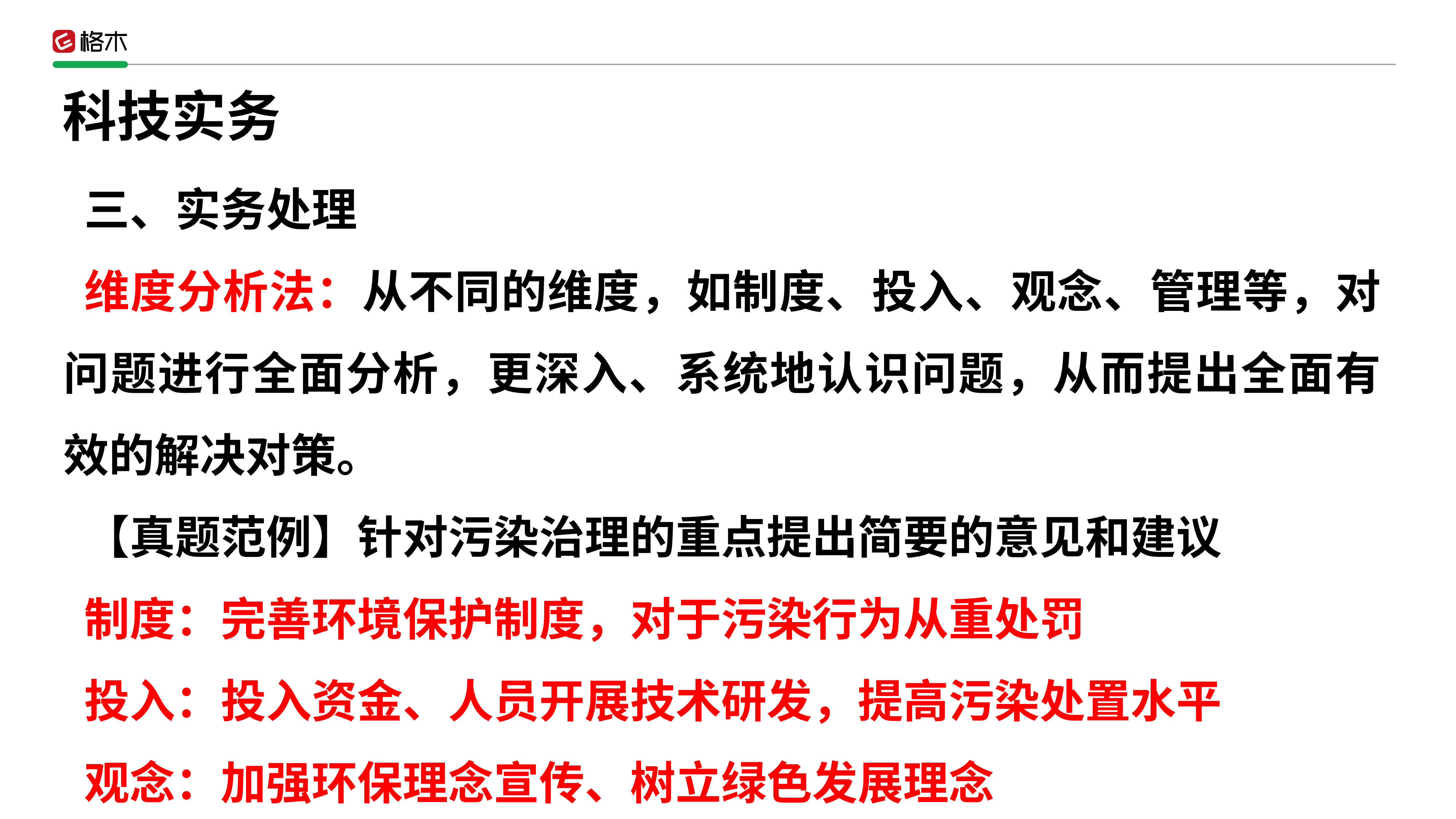

科技实务
三、实务处理
维度分析法：从不同的维度，如制度、投入、观念、管理等，对问题进行全面分析，更深入、系统地认识问题，从而提出全面有效的解决对策。
【真题范例】针对污染治理的重点提出简要的意见和建议
制度：完善环境保护制度，对于污染行为从重处罚
投入：投入资金、人员开展技术研发，提高污染处置水平
观念：加强环保理念宣传、树立绿色发展理念